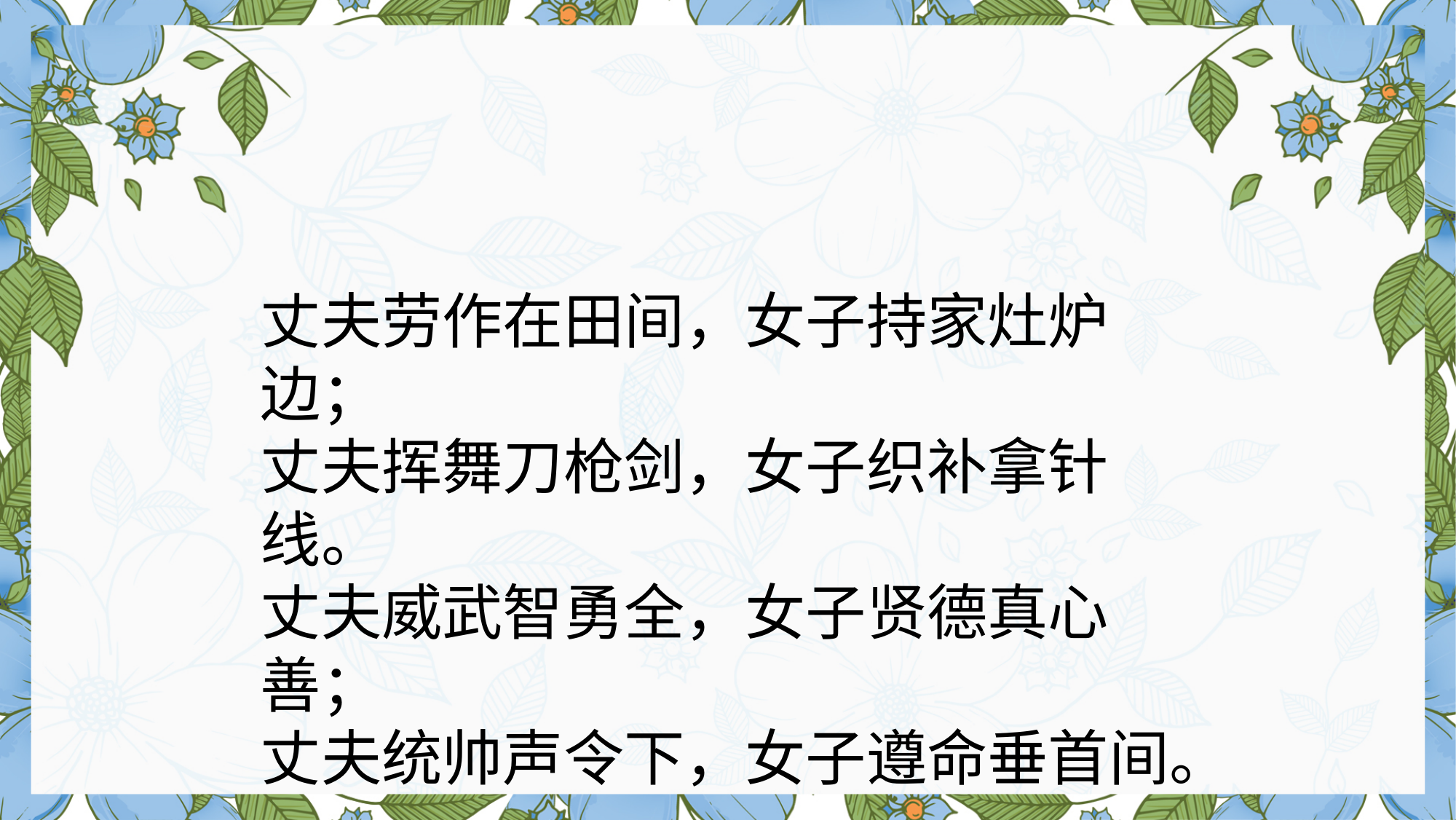

丈夫劳作在田间，女子持家灶炉边；丈夫挥舞刀枪剑，女子织补拿针线。丈夫威武智勇全，女子贤德真心善；丈夫统帅声令下，女子遵命垂首间。
11